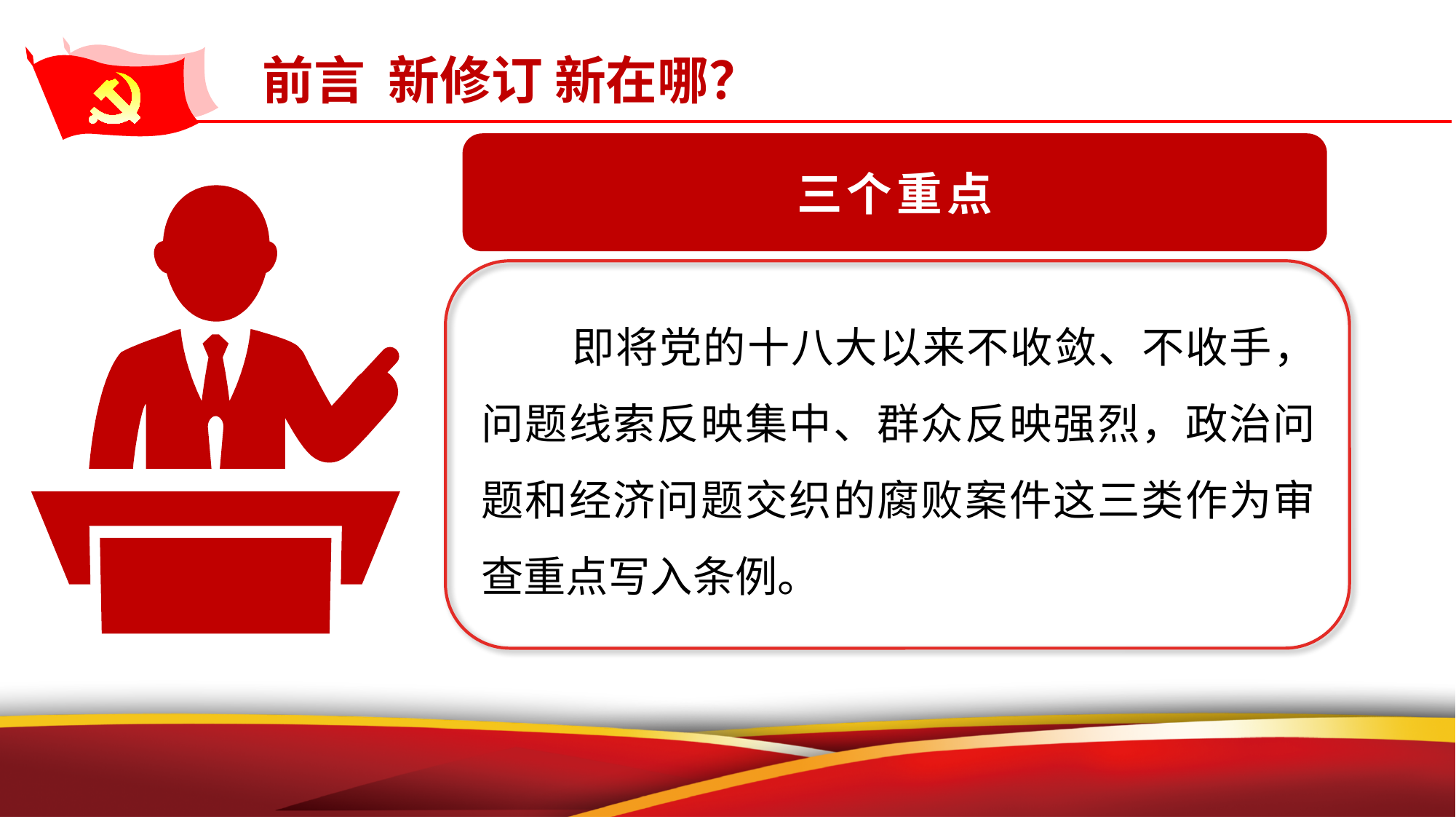

前言  新修订 新在哪？
三个重点

          即将党的十八大以来不收敛、不收手，问题线索反映集中、群众反映强烈，政治问题和经济问题交织的腐败案件这三类作为审查重点写入条例。